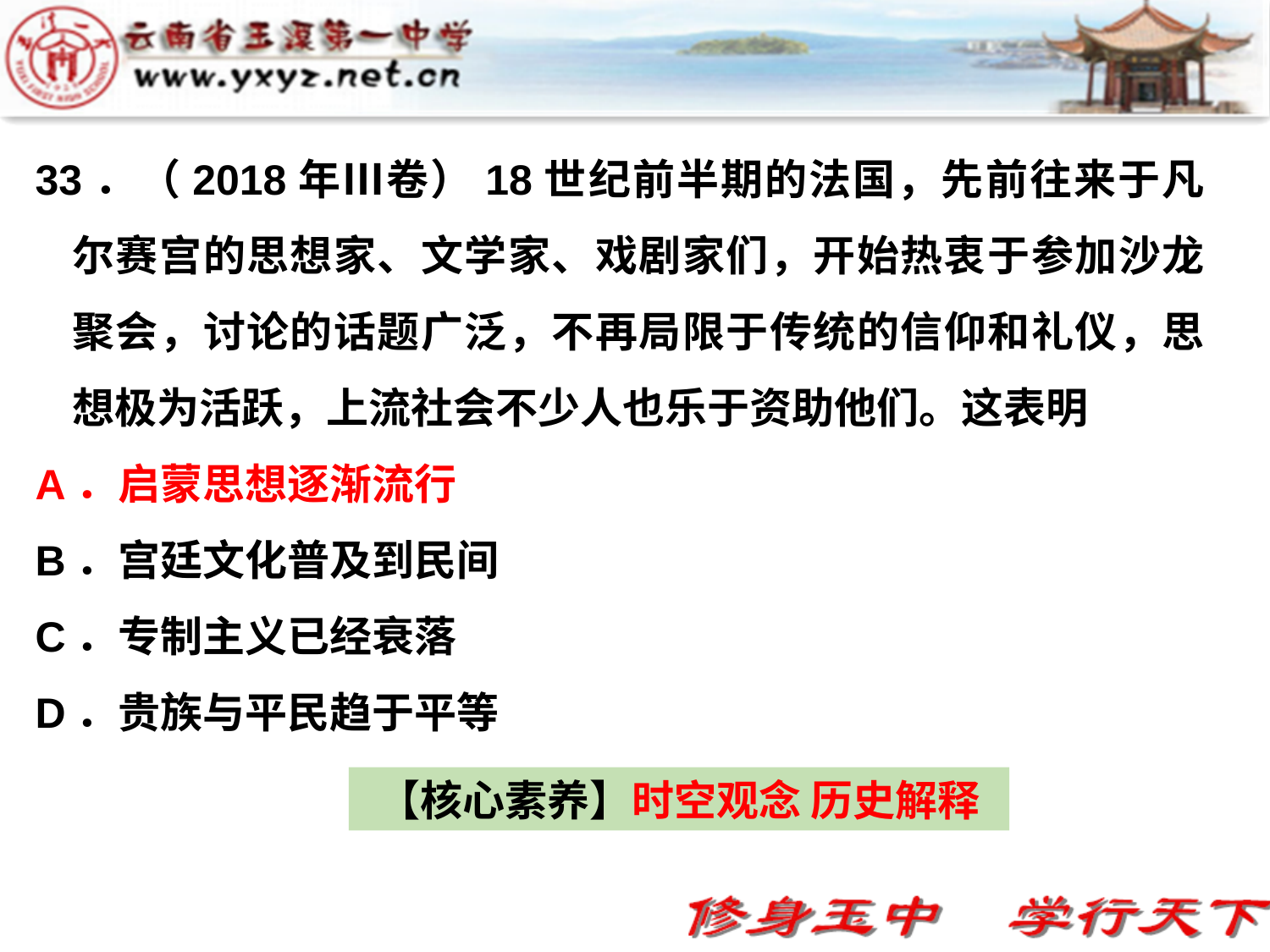

33．（2018年Ⅲ卷）18世纪前半期的法国，先前往来于凡尔赛宫的思想家、文学家、戏剧家们，开始热衷于参加沙龙聚会，讨论的话题广泛，不再局限于传统的信仰和礼仪，思想极为活跃，上流社会不少人也乐于资助他们。这表明
A．启蒙思想逐渐流行
B．宫廷文化普及到民间
C．专制主义已经衰落
D．贵族与平民趋于平等
【核心素养】时空观念 历史解释